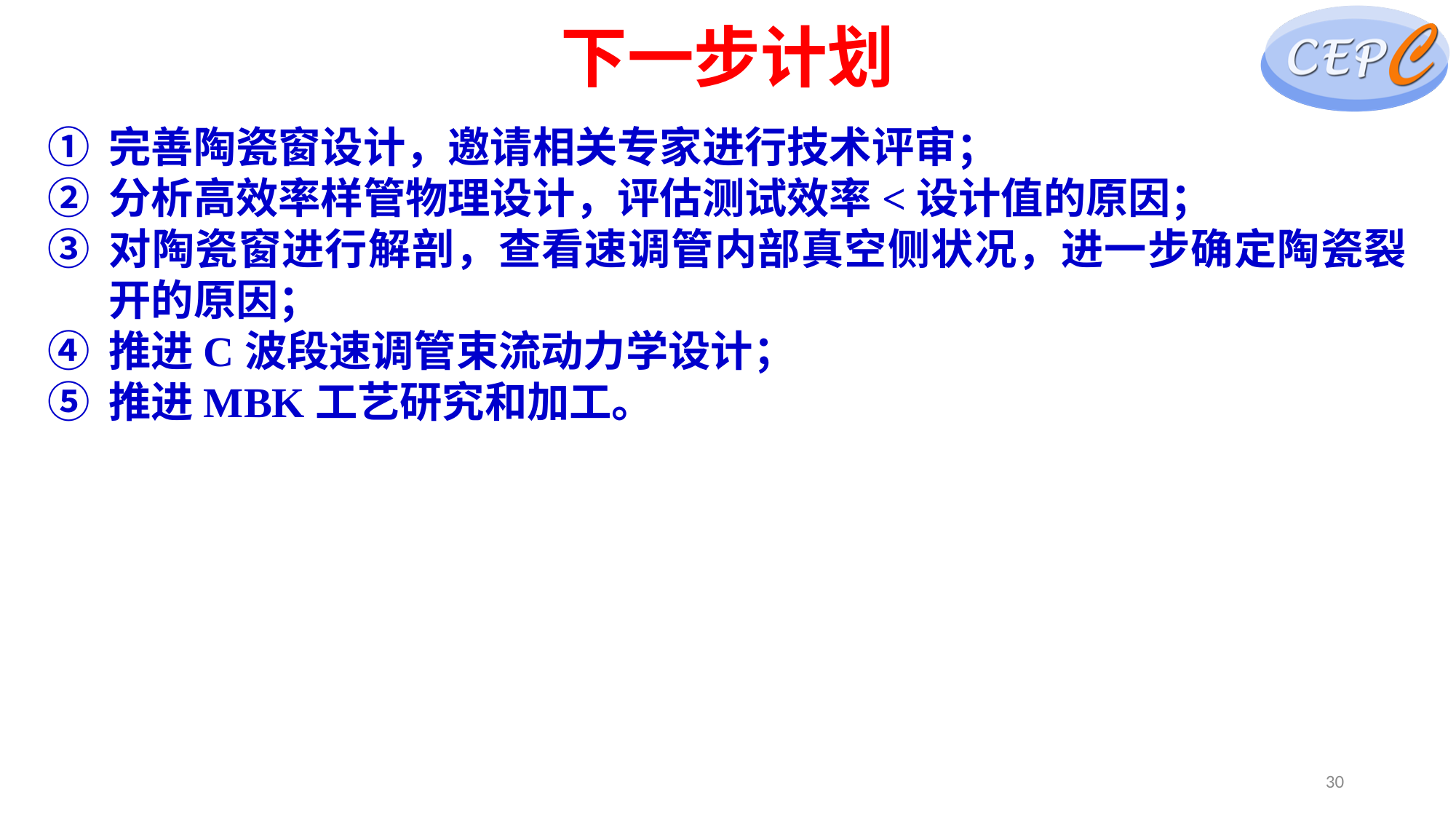

# 下一步计划
完善陶瓷窗设计，邀请相关专家进行技术评审；
分析高效率样管物理设计，评估测试效率<设计值的原因；
对陶瓷窗进行解剖，查看速调管内部真空侧状况，进一步确定陶瓷裂开的原因；
推进C波段速调管束流动力学设计；
推进MBK工艺研究和加工。
30